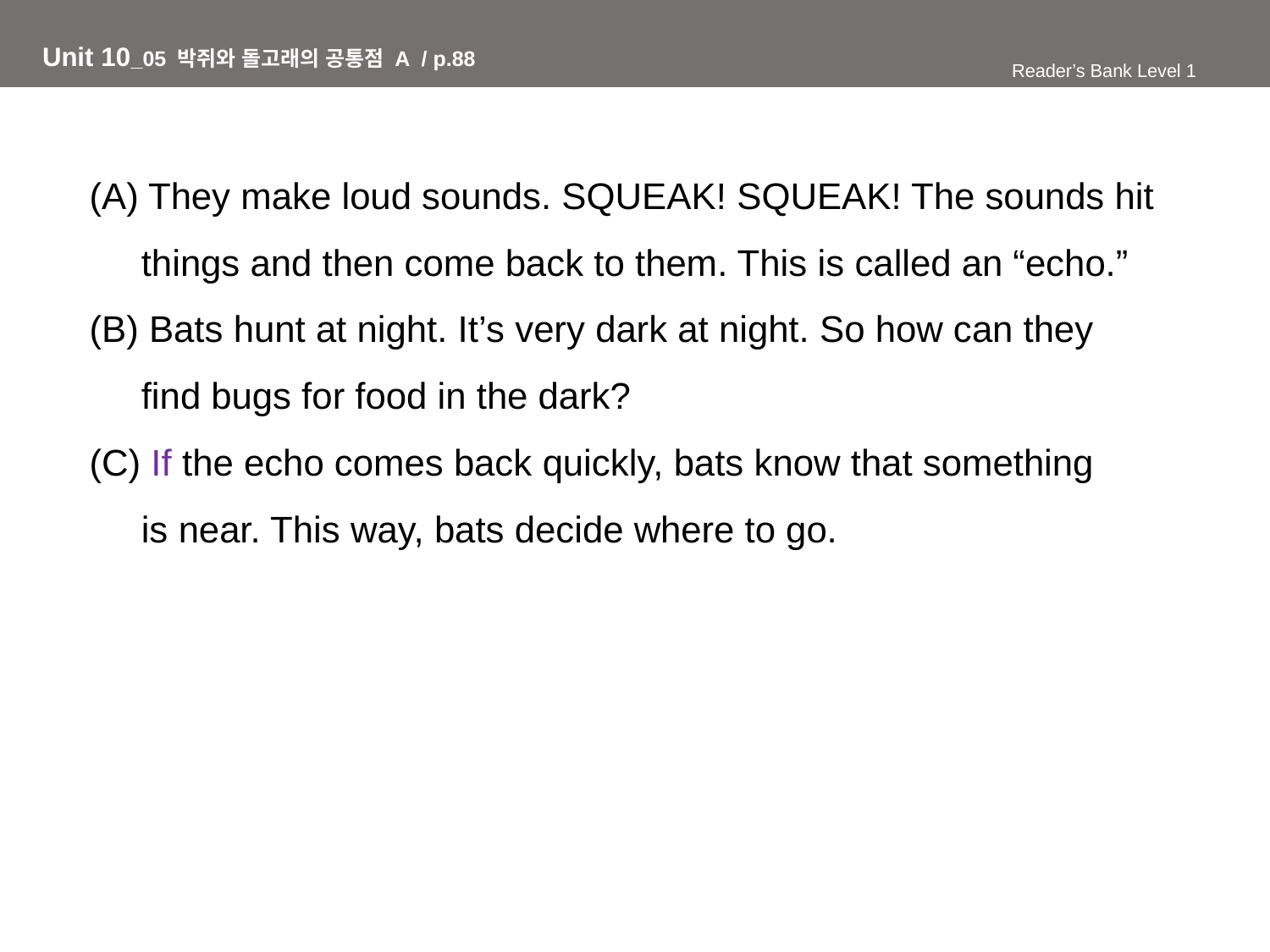

# Unit 10_05 박쥐와 돌고래의 공통점 A  / p.88
Reader’s Bank Level 1

(A) They make loud sounds. SQUEAK! SQUEAK! The sounds hit
     things and then come back to them. This is called an “echo.”
(B) Bats hunt at night. It’s very dark at night. So how can they
     find bugs for food in the dark?
(C) If the echo comes back quickly, bats know that something
     is near. This way, bats decide where to go.